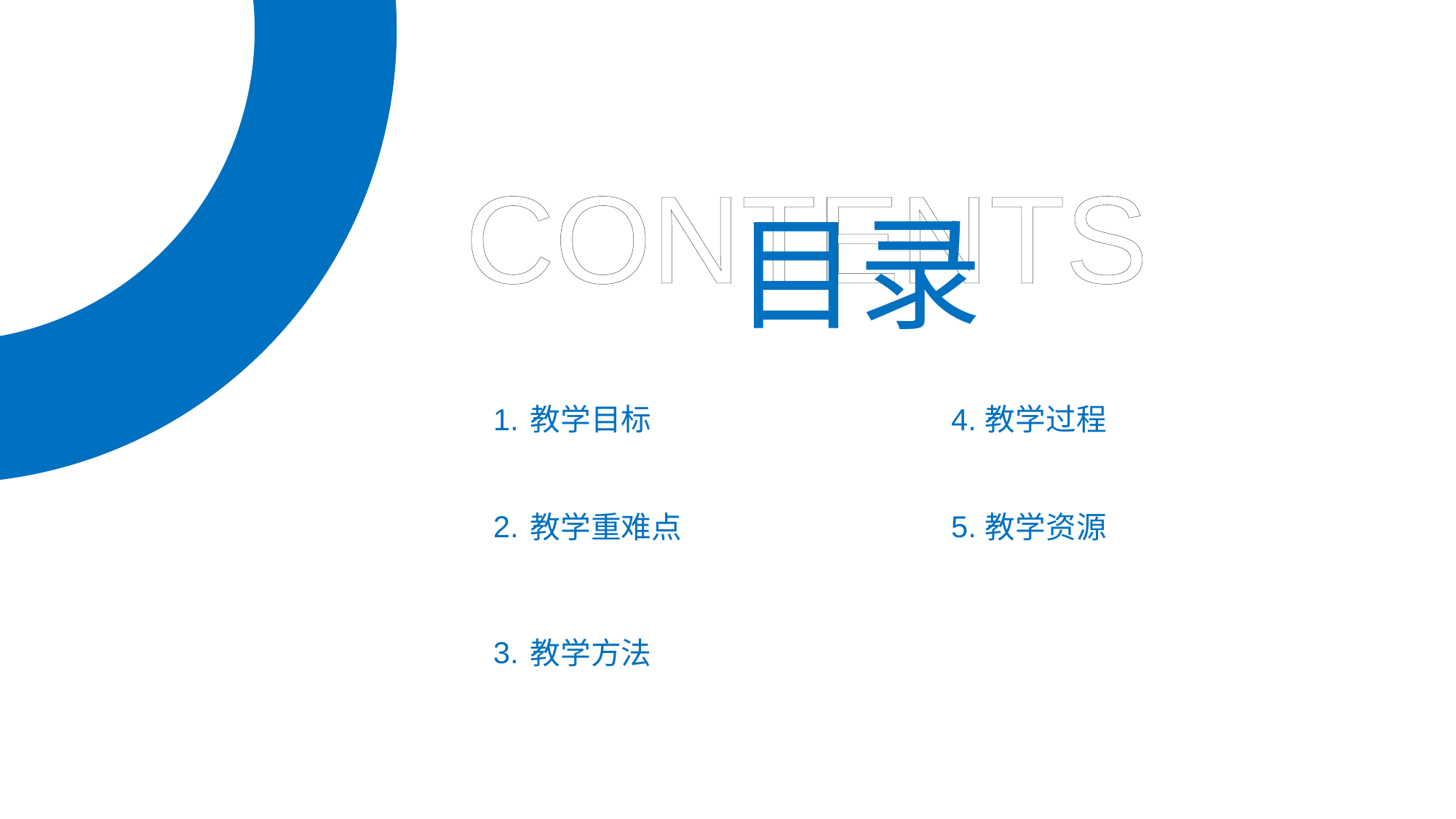

CONTENTS
目录
教学目标
教学过程
1.
4.
教学重难点
教学资源
2.
5.
教学方法
3.